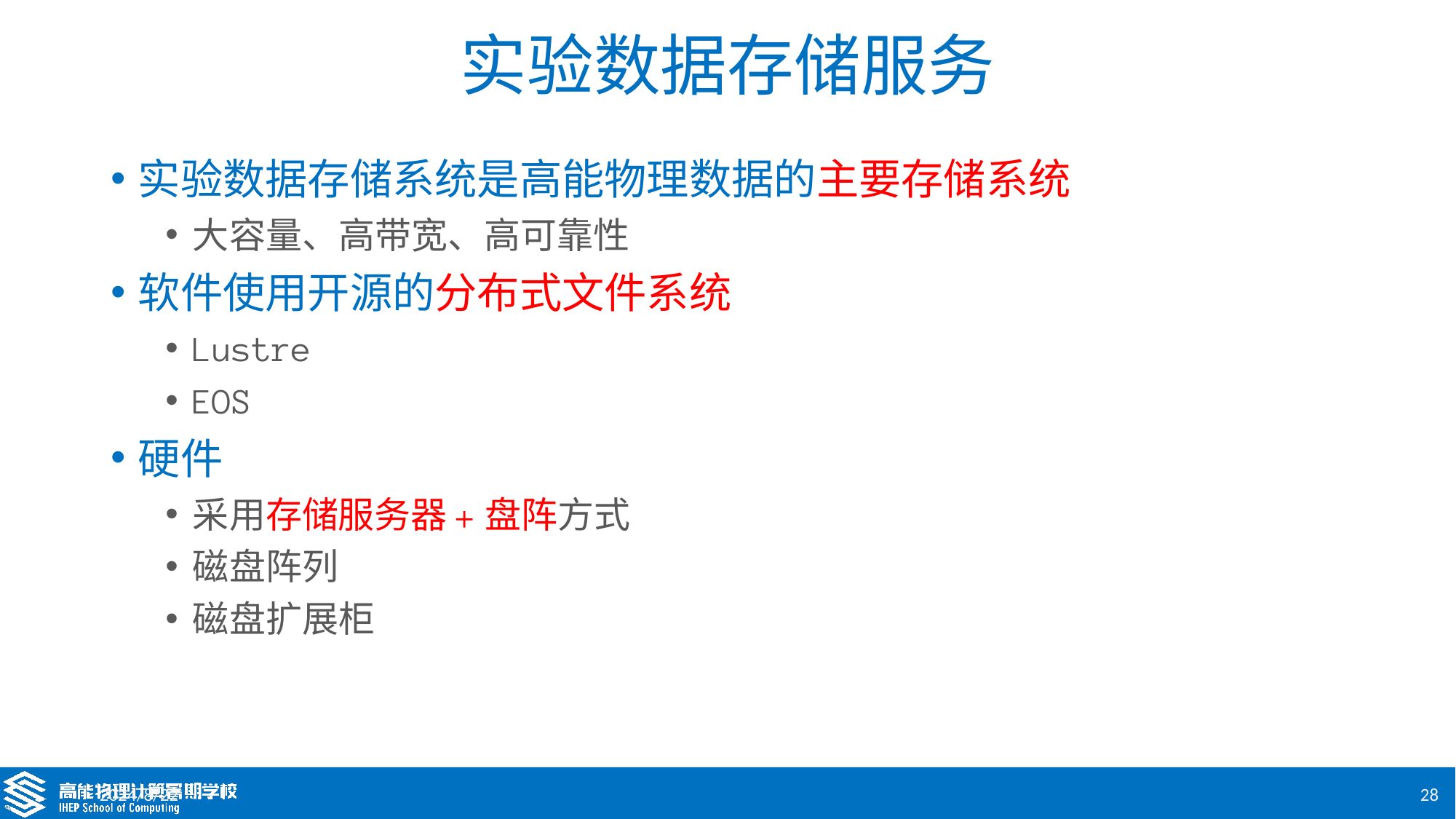

# 实验数据存储服务
实验数据存储系统是高能物理数据的主要存储系统
大容量、高带宽、高可靠性
软件使用开源的分布式文件系统
Lustre
EOS
硬件
采用存储服务器+盘阵方式
磁盘阵列
磁盘扩展柜
2024/8/22
28